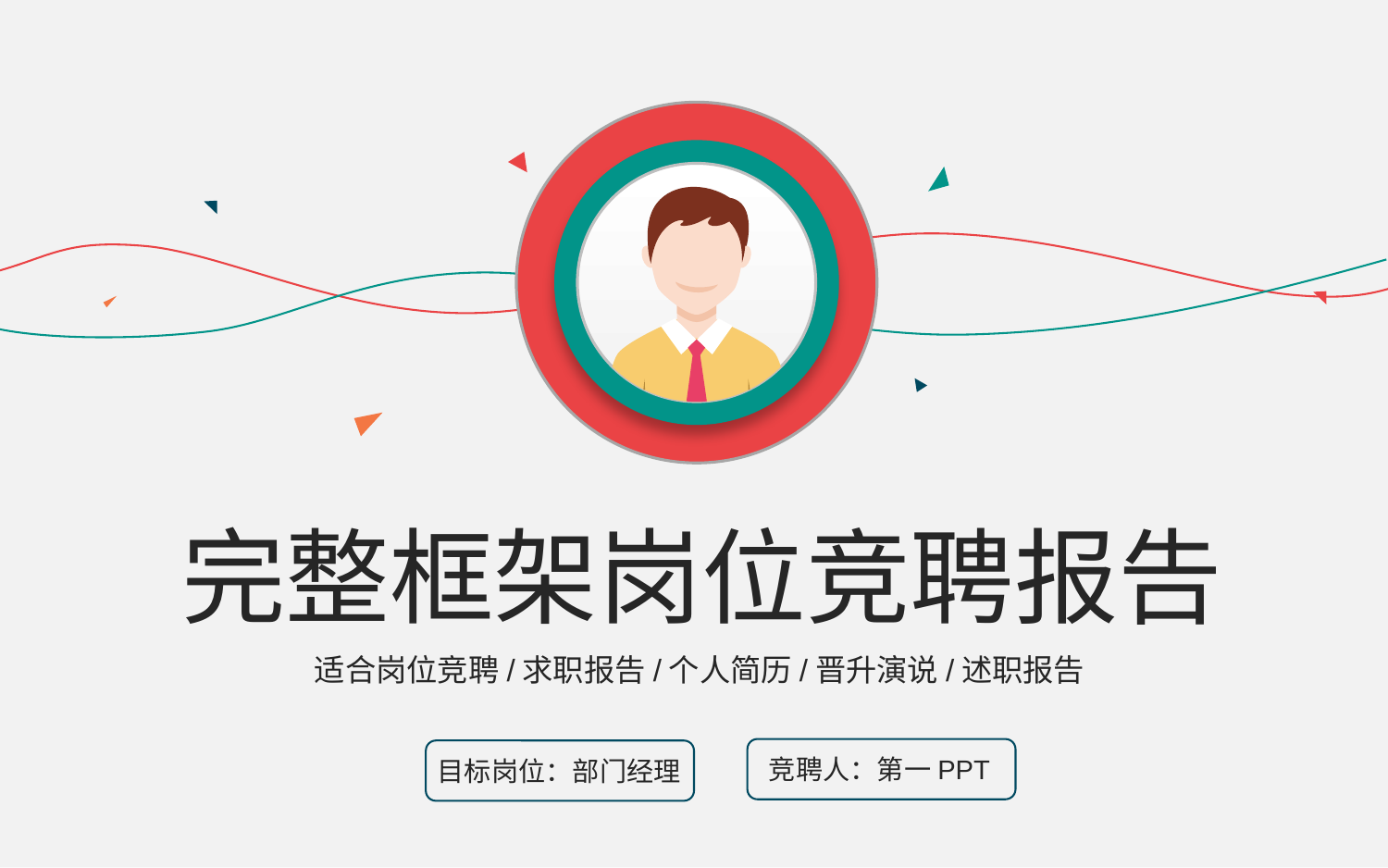

完整框架岗位竞聘报告
适合岗位竞聘/求职报告/个人简历/晋升演说/述职报告

竞聘人：第一PPT

目标岗位：部门经理